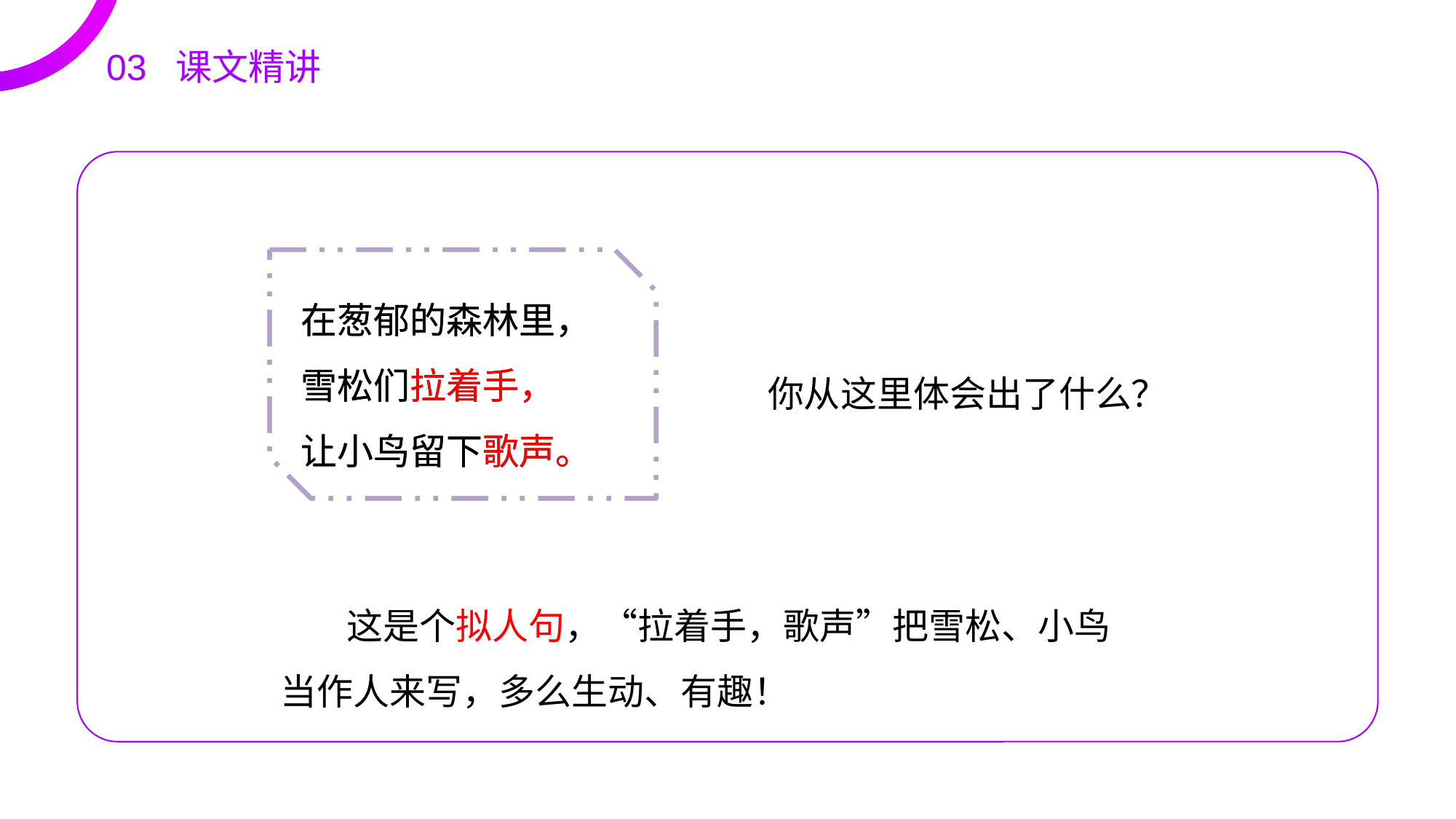

03  课文精讲
在葱郁的森林里，
雪松们拉着手，
让小鸟留下歌声。
在葱郁的森林里，
雪松们拉着手，
让小鸟留下歌声。
你从这里体会出了什么？
       这是个拟人句，“拉着手，歌声”把雪松、小鸟当作人来写，多么生动、有趣！